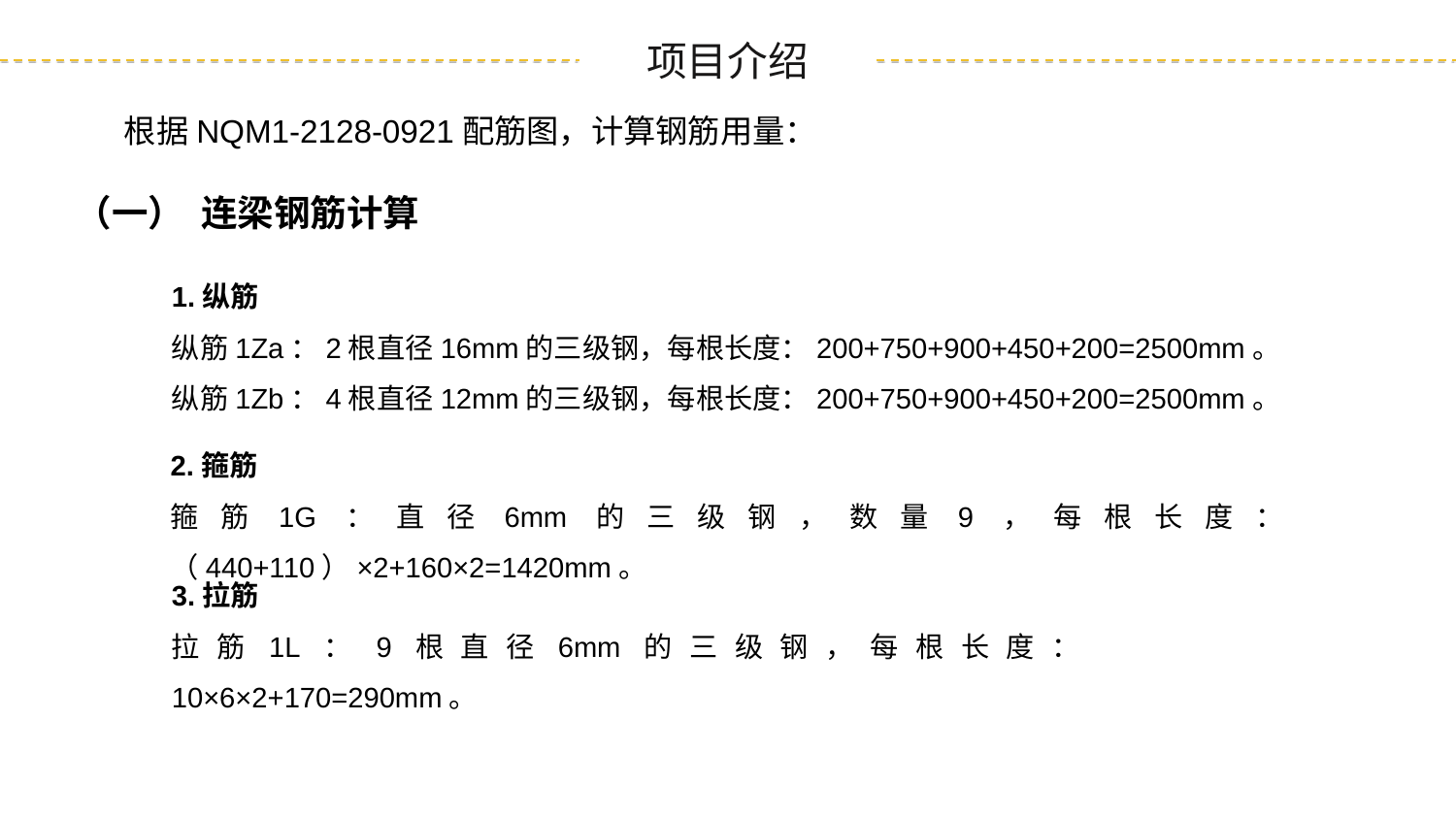

根据NQM1-2128-0921配筋图，计算钢筋用量：
（一）  连梁钢筋计算
1.纵筋
纵筋1Za：2根直径16mm的三级钢，每根长度：200+750+900+450+200=2500mm。
纵筋1Zb：4根直径12mm的三级钢，每根长度：200+750+900+450+200=2500mm。
2.箍筋
箍筋1G：直径6mm的三级钢，数量9，每根长度：（440+110）×2+160×2=1420mm。
3.拉筋
拉筋1L：9根直径6mm的三级钢，每根长度：10×6×2+170=290mm。